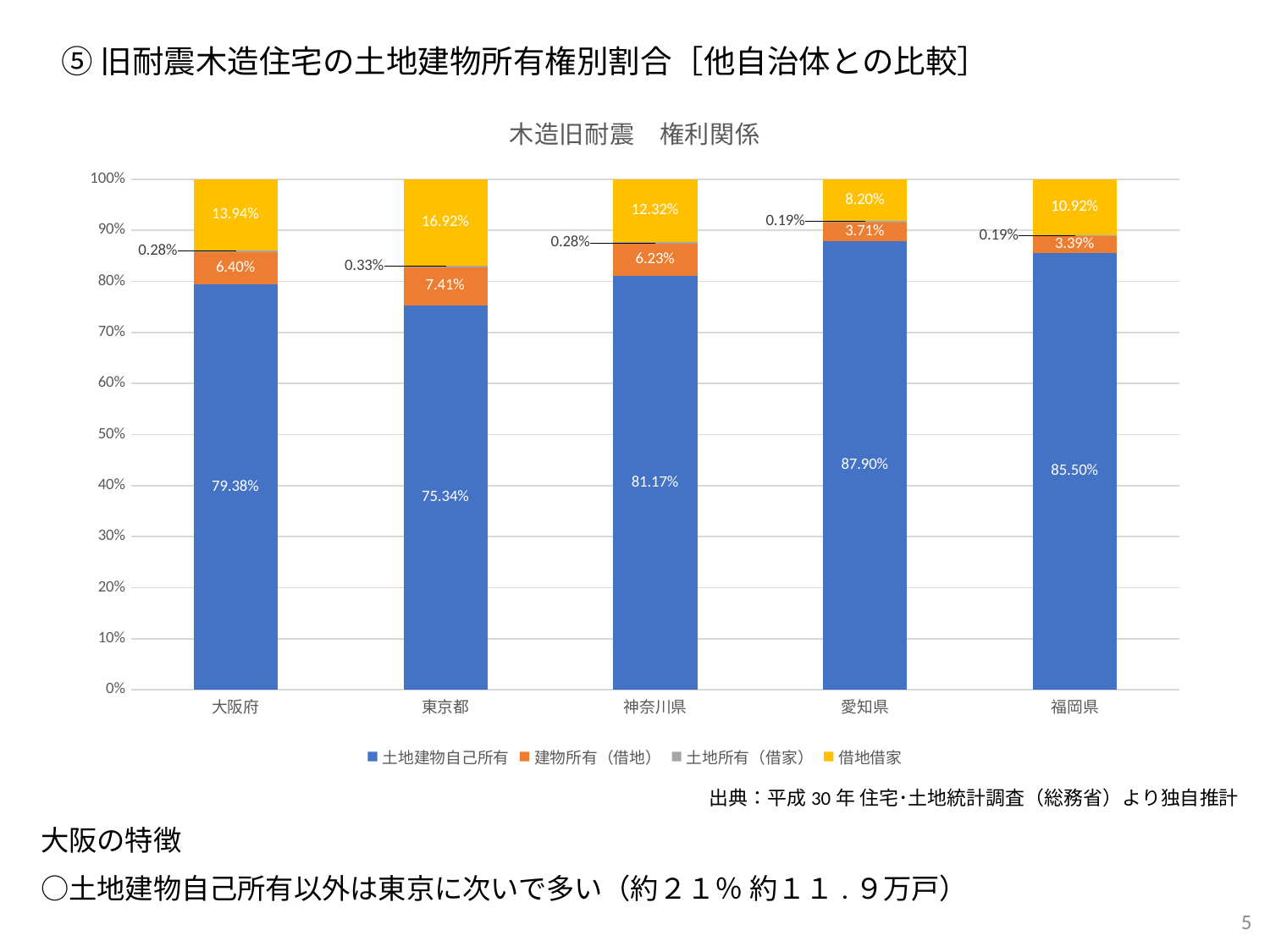

⑤旧耐震木造住宅の土地建物所有権別割合［他自治体との比較］

### Chart: 木造旧耐震　権利関係

| Category | 土地建物自己所有 | 建物所有（借地） | 土地所有（借家） | 借地借家 |
|---|---|---|---|---|
| 大阪府 | 0.7938 | 0.064 | 0.0028 | 0.1394 |
| 東京都 | 0.7534 | 0.0741 | 0.0033 | 0.1692 |
| 神奈川県 | 0.8117 | 0.0623 | 0.0028 | 0.1232 |
| 愛知県 | 0.879 | 0.0371 | 0.0019 | 0.082 |
| 福岡県 | 0.855 | 0.0339 | 0.0019 | 0.1092 |
出典：平成30年 住宅･土地統計調査（総務省）より独自推計
　大阪の特徴
　○土地建物自己所有以外は東京に次いで多い（約２１％ 約１１.９万戸）
5